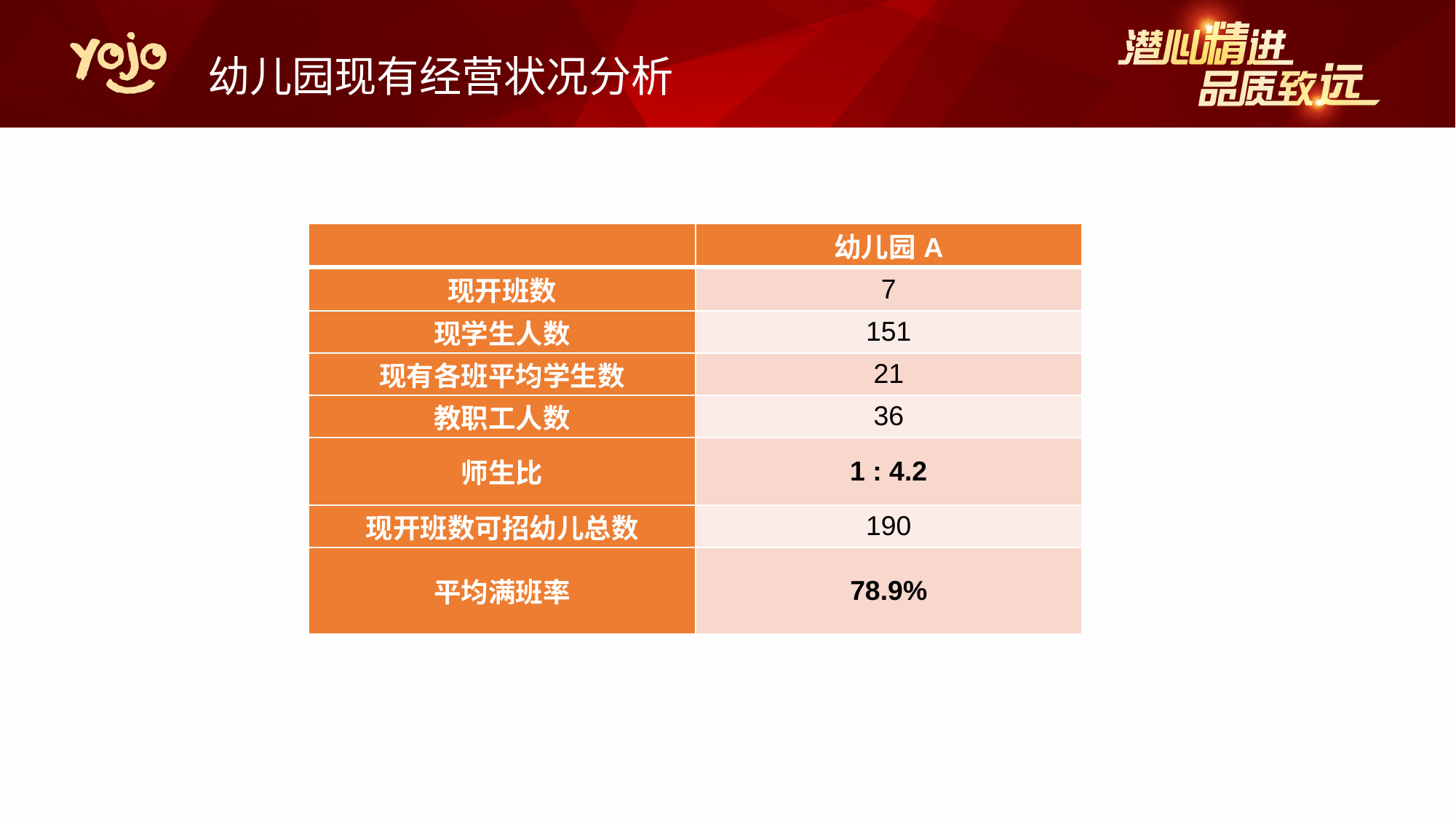

幼儿园现有经营状况分析
|  | 幼儿园A |
| --- | --- |
| 现开班数 | 7 |
| 现学生人数 | 151 |
| 现有各班平均学生数 | 21 |
| 教职工人数 | 36 |
| 师生比 | 1 : 4.2 |
| 现开班数可招幼儿总数 | 190 |
| 平均满班率 | 78.9% |